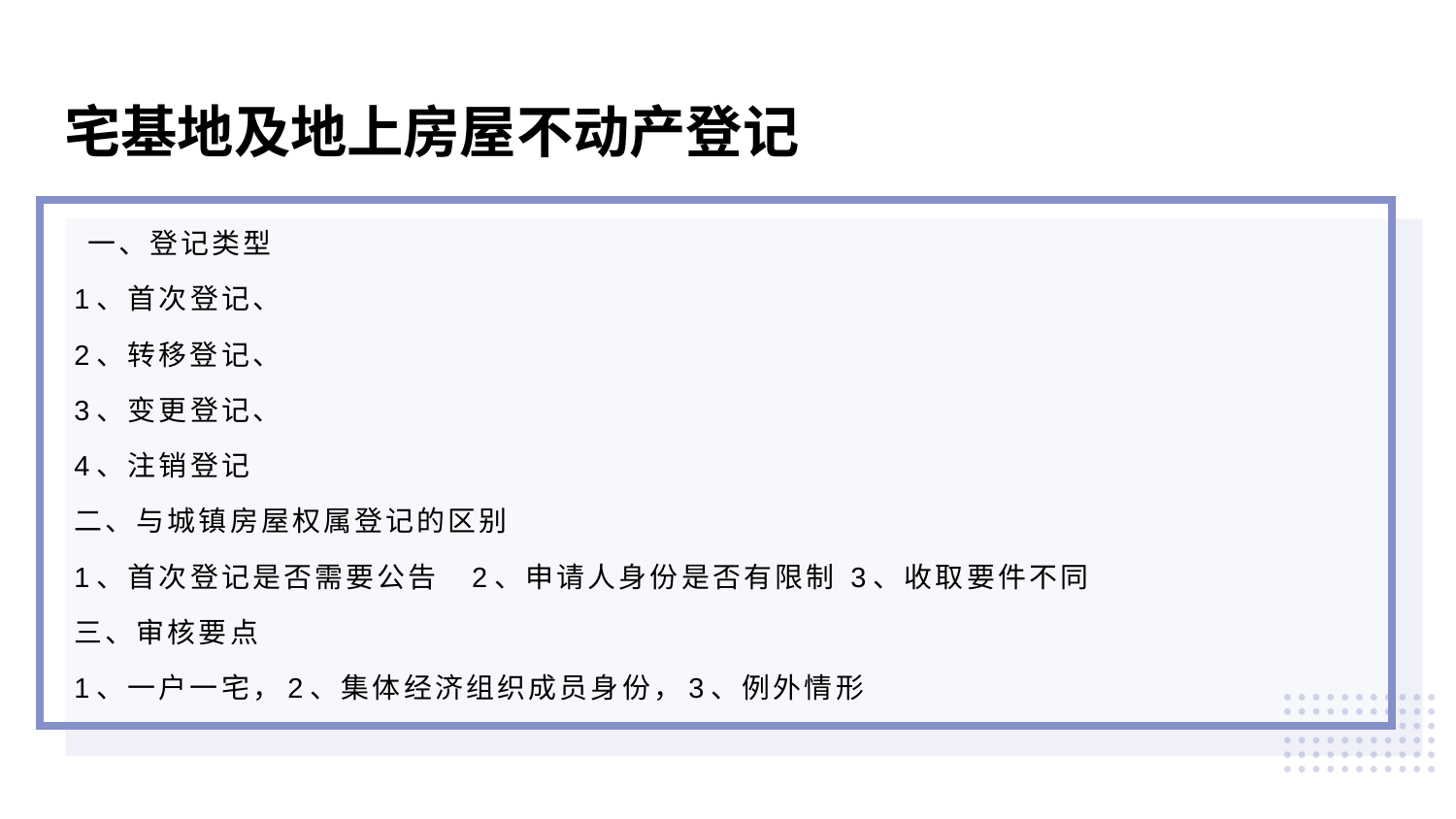

宅基地及地上房屋不动产登记

 一、登记类型
1、首次登记、
2、转移登记、
3、变更登记、
4、注销登记
二、与城镇房屋权属登记的区别
1、首次登记是否需要公告   2、申请人身份是否有限制 3、收取要件不同
三、审核要点
1、一户一宅，2、集体经济组织成员身份，3、例外情形